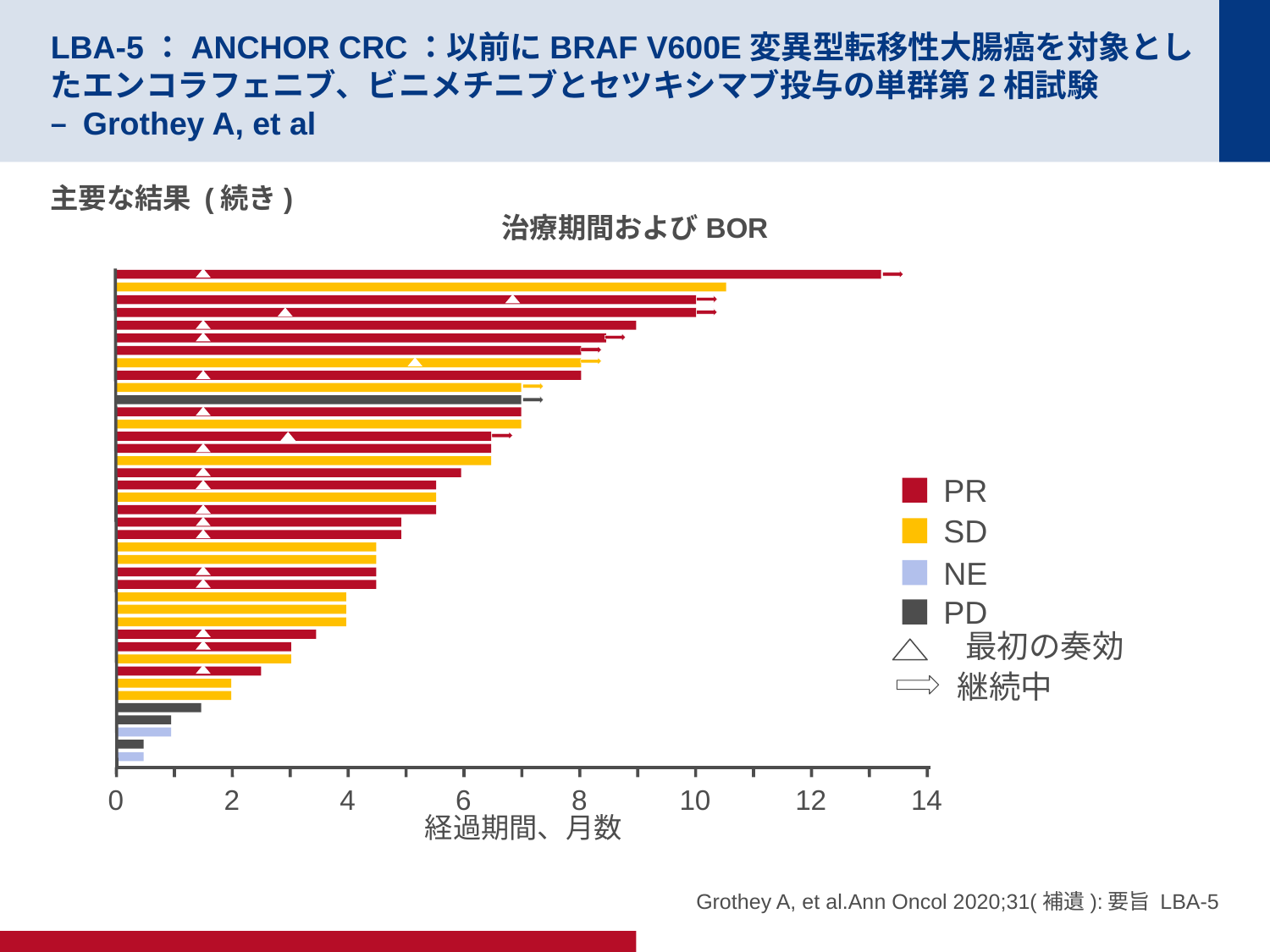

# LBA-5：ANCHOR CRC：以前にBRAF V600E変異型転移性大腸癌を対象としたエンコラフェニブ、ビニメチニブとセツキシマブ投与の単群第2相試験 – Grothey A, et al
主要な結果 (続き)

治療期間およびBOR

PR

SD

NE

PD

最初の奏効

継続中

0
2
4
6
8
10
12
14
経過期間、月数
Grothey A, et al.Ann Oncol 2020;31(補遺):要旨 LBA-5